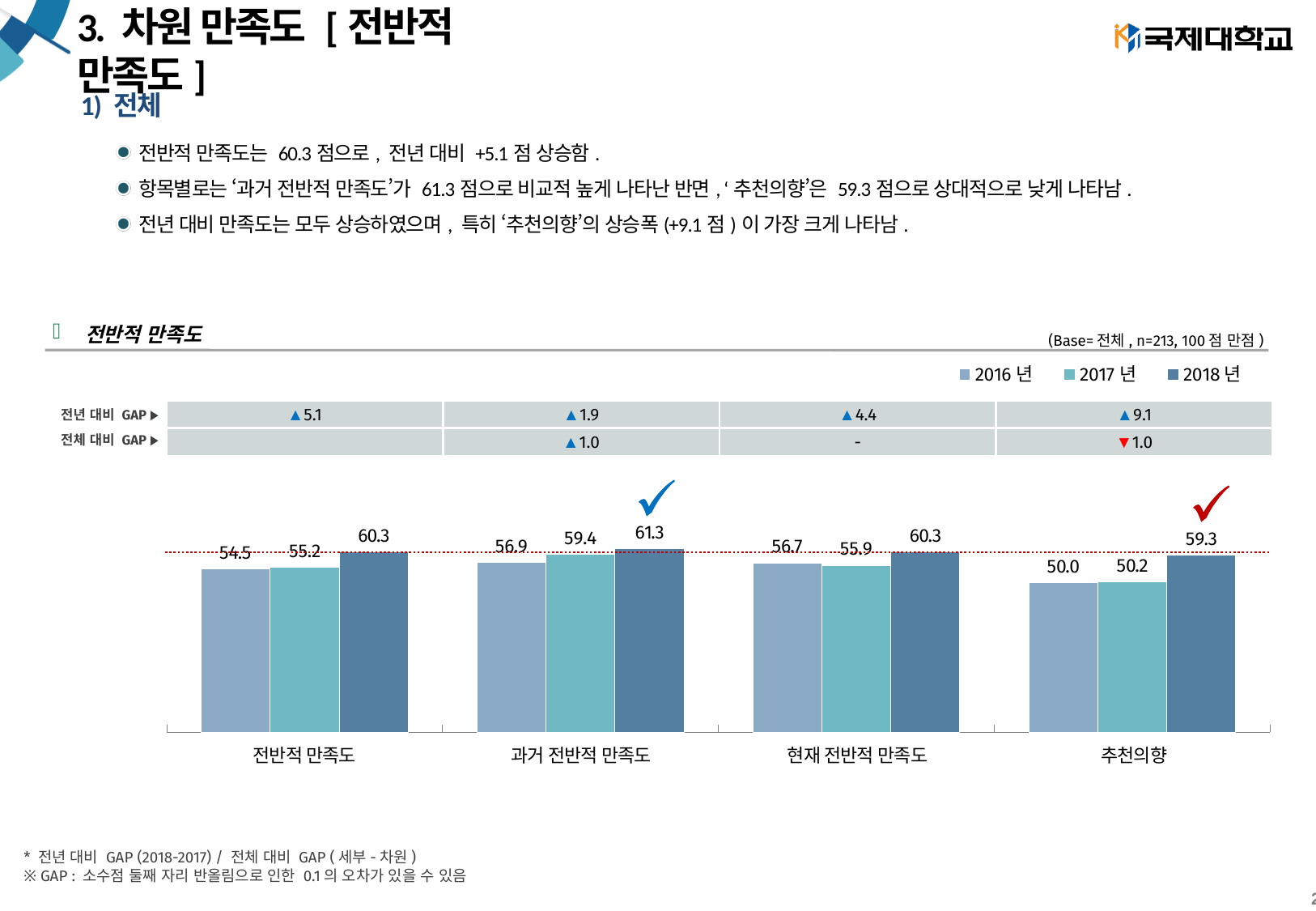

# 3. 차원 만족도 [전반적 만족도]
1) 전체
전반적 만족도는 60.3점으로, 전년 대비 +5.1점 상승함.
항목별로는 ‘과거 전반적 만족도’가 61.3점으로 비교적 높게 나타난 반면, ‘추천의향’은 59.3점으로 상대적으로 낮게 나타남.
전년 대비 만족도는 모두 상승하였으며, 특히 ‘추천의향’의 상승폭(+9.1점)이 가장 크게 나타남.
전반적 만족도
(Base=전체, n=213, 100점 만점)

### Chart

| Category | 2016년 | 2017년 | 2018년 |
|---|---|---|---|
| 전반적 만족도 | 54.51388833333332 | 55.1521212121212 | 60.31220657276996 |
| 과거 전반적 만족도 | 56.87499875000001 | 59.3951515151515 | 61.276056338028184 |
| 현재 전반적 만족도 | 56.66666875 | 55.8612121212121 | 60.33802816901411 |
| 추천의향 | 49.99999749999999 | 50.2 | 59.32253521126764 |
| ▲5.1 | ▲1.9 | ▲4.4 | ▲9.1 |
| --- | --- | --- | --- |
|  | ▲1.0 | - | ▼1.0 |
전년 대비 GAP ▶
전체 대비 GAP ▶

| 전반적 만족도 | 과거 전반적 만족도 | 현재 전반적 만족도 | 추천의향 |
| --- | --- | --- | --- |
* 전년 대비 GAP (2018-2017) / 전체 대비 GAP (세부-차원)
※ GAP : 소수점 둘째 자리 반올림으로 인한 0.1의 오차가 있을 수 있음